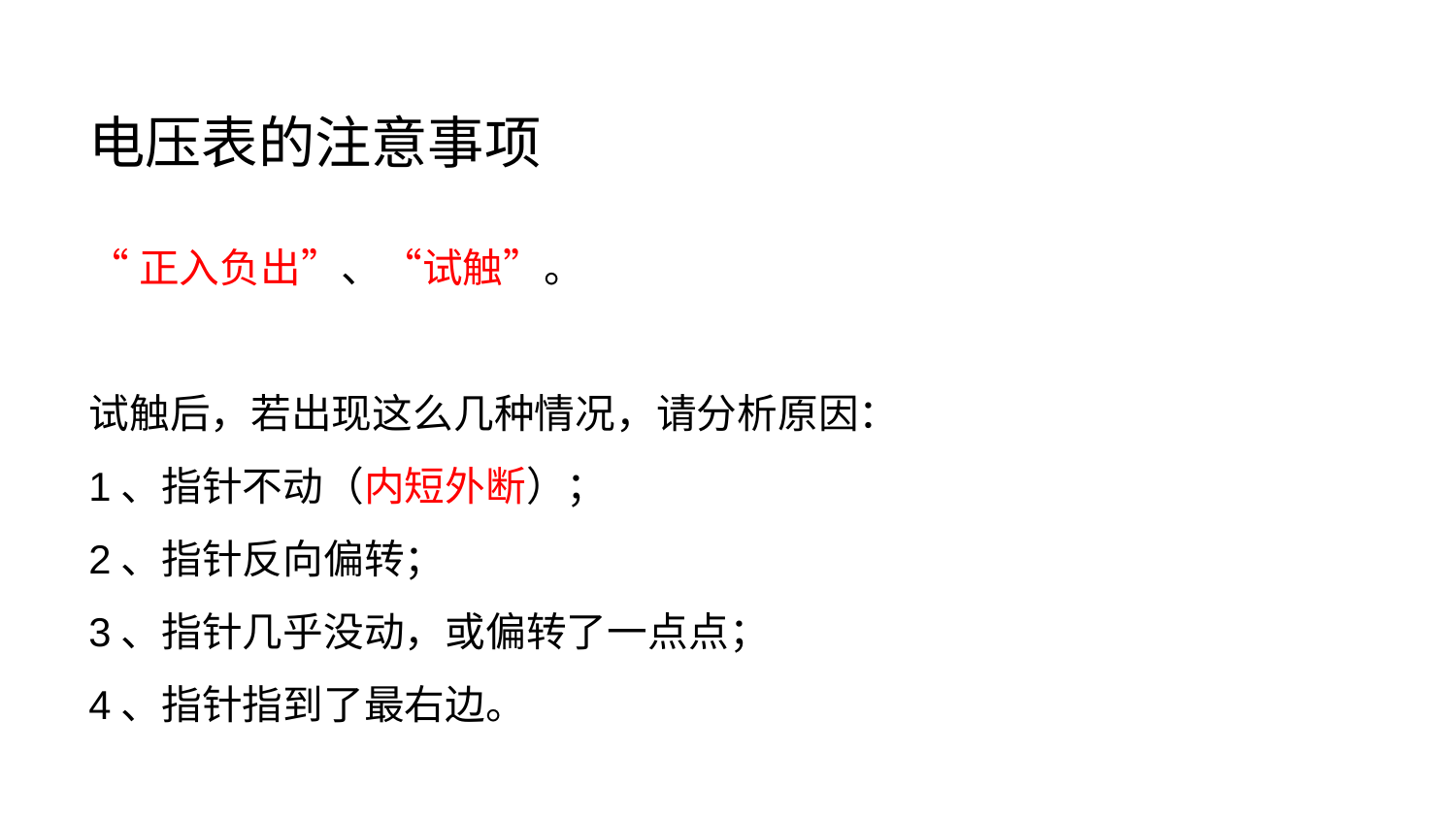

电压表的注意事项

“正入负出”、“试触”。

试触后，若出现这么几种情况，请分析原因：
1、指针不动（内短外断）；
2、指针反向偏转；
3、指针几乎没动，或偏转了一点点；
4、指针指到了最右边。